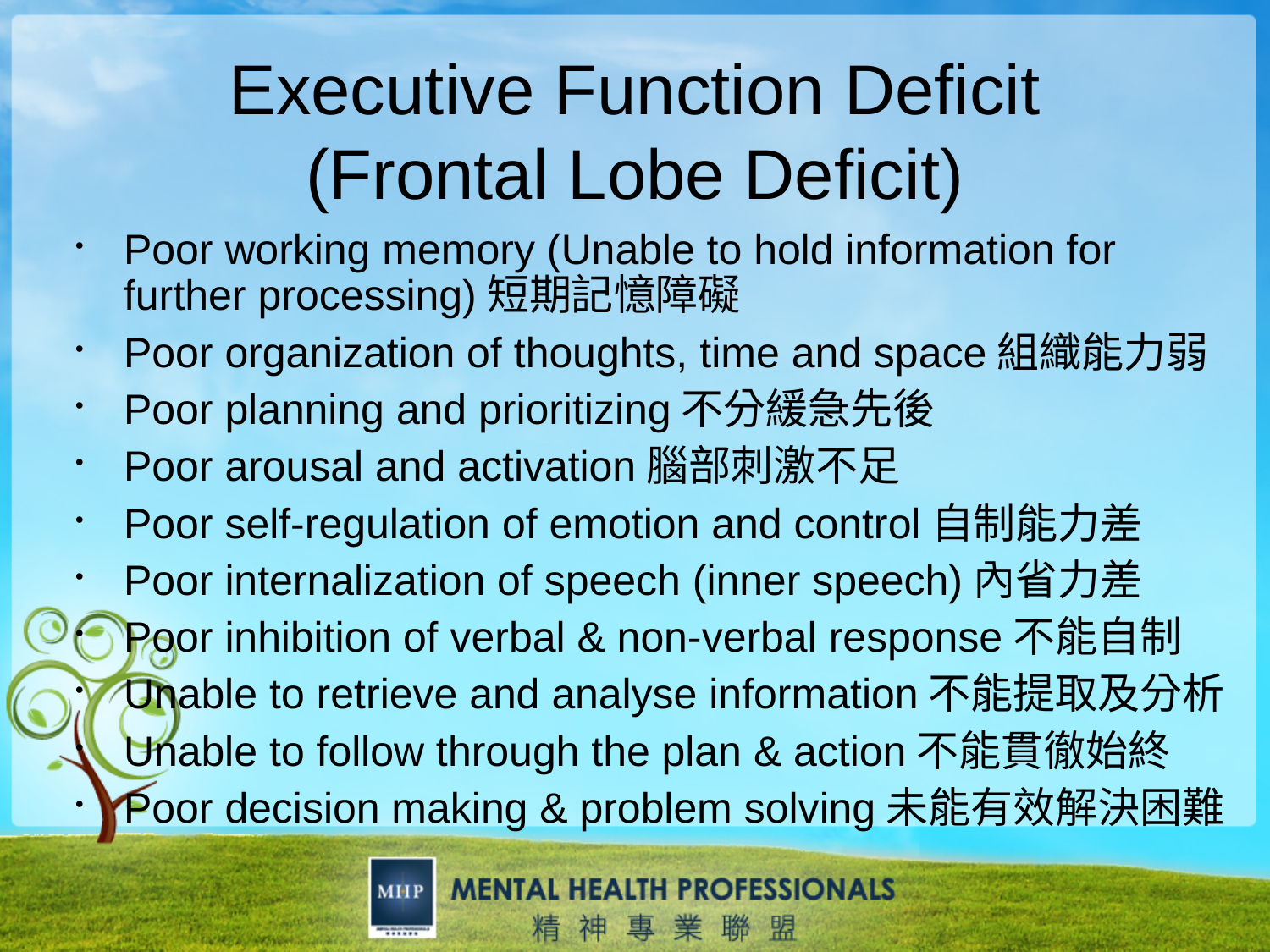

Executive Function Deficit
(Frontal Lobe Deficit)
Poor working memory (Unable to hold information for further processing)短期記憶障礙
Poor organization of thoughts, time and space組織能力弱
Poor planning and prioritizing不分緩急先後
Poor arousal and activation腦部刺激不足
Poor self-regulation of emotion and control自制能力差
Poor internalization of speech (inner speech)內省力差
Poor inhibition of verbal & non-verbal response不能自制
Unable to retrieve and analyse information不能提取及分析
Unable to follow through the plan & action不能貫徹始終
Poor decision making & problem solving未能有效解決困難